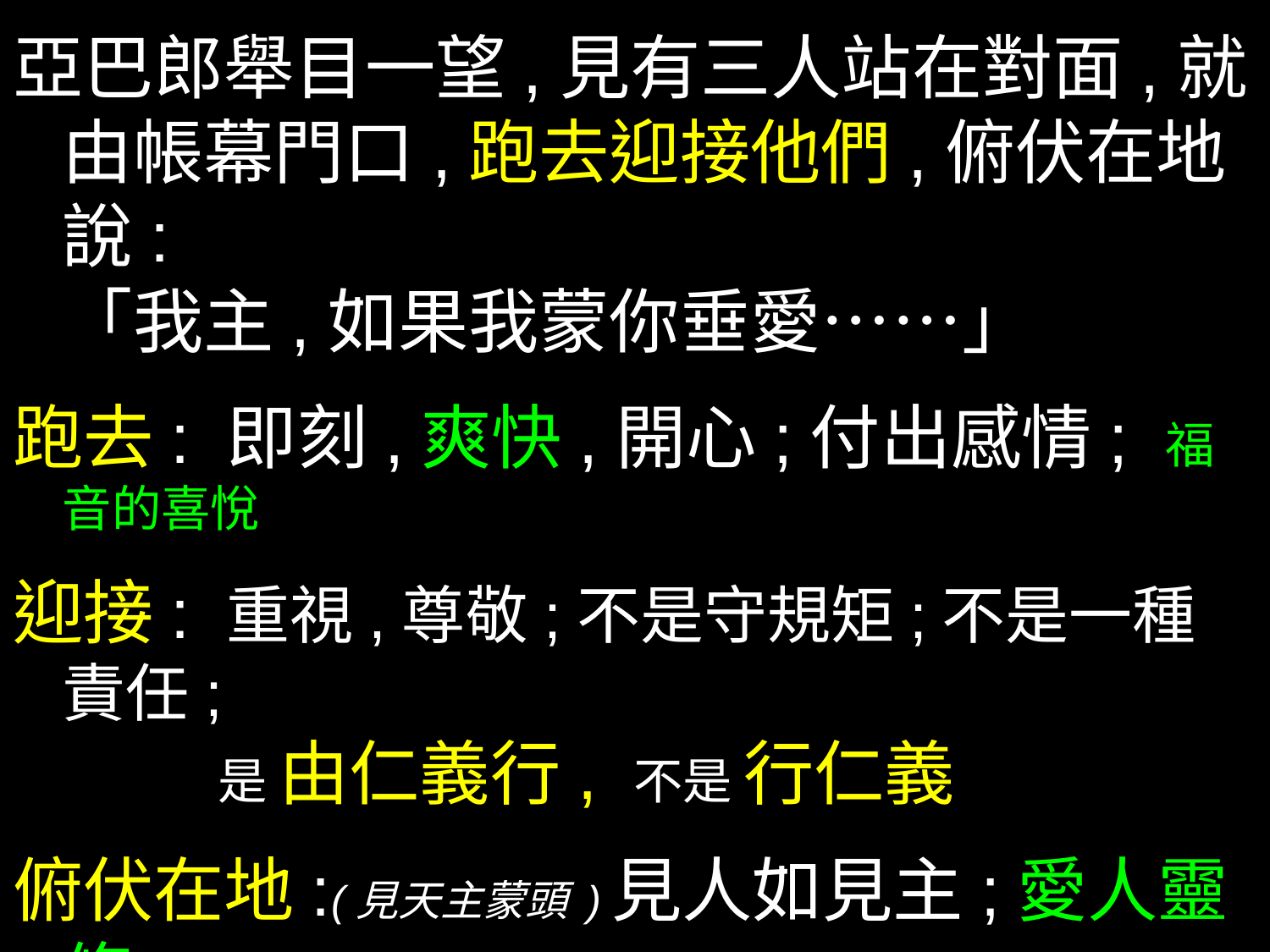

亞巴郎舉目一望,見有三人站在對面,就由帳幕門口,跑去迎接他們,俯伏在地說:
「我主,如果我蒙你垂愛……」
跑去: 即刻,爽快,開心;付出感情; 福音的喜悅
迎接: 重視,尊敬;不是守規矩;不是一種責任;
        是 由仁義行, 不是 行仁義
俯伏在地:(見天主蒙頭 )見人如見主;愛人靈修
如果蒙你垂愛:以分享為榮,以服侍為樂